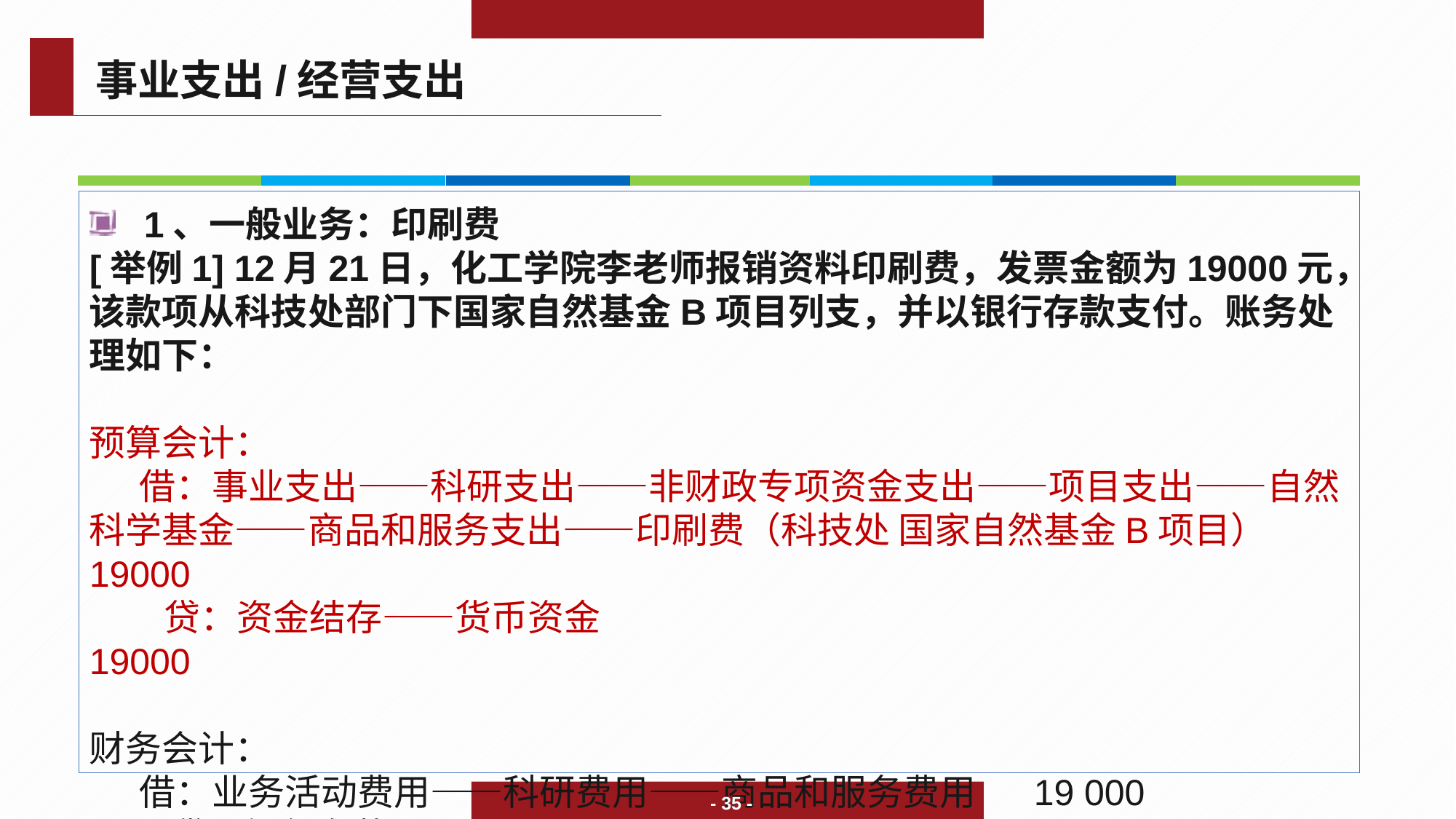

事业支出/经营支出

1、一般业务：印刷费
[举例1] 12月21日，化工学院李老师报销资料印刷费，发票金额为19000元，该款项从科技处部门下国家自然基金B项目列支，并以银行存款支付。账务处理如下：

预算会计：
     借：事业支出——科研支出——非财政专项资金支出——项目支出——自然科学基金——商品和服务支出——印刷费（科技处 国家自然基金B项目）     19000
        贷：资金结存——货币资金                                                                                        19000

财务会计：
     借：业务活动费用——科研费用——商品和服务费用      19 000
         贷：银行存款                                                                                            19000

- 35 -